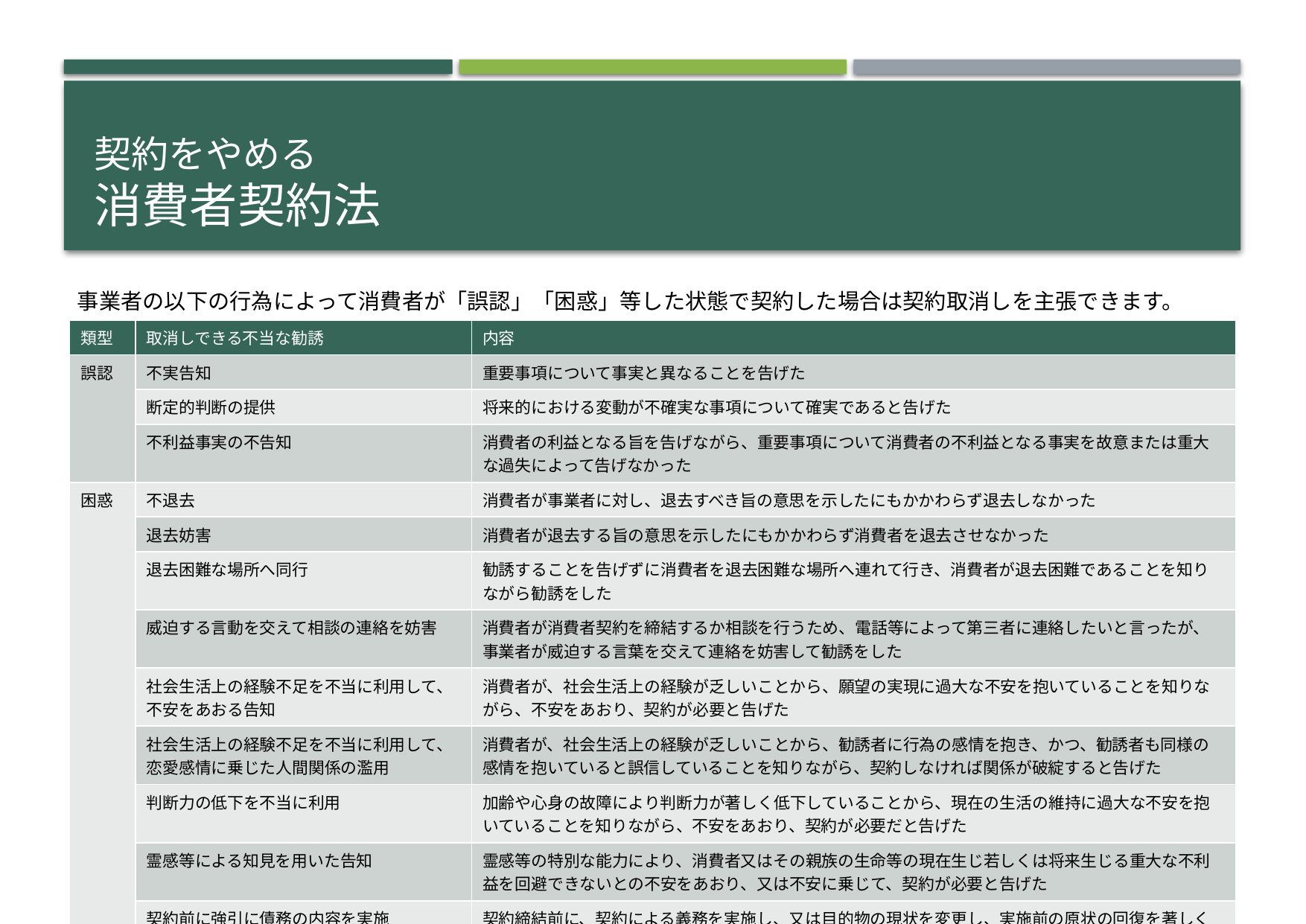

# 契約をやめる 消費者契約法
事業者の以下の行為によって消費者が「誤認」「困惑」等した状態で契約した場合は契約取消しを主張できます。
| 類型 | 取消しできる不当な勧誘 | 内容 |
| --- | --- | --- |
| 誤認 | 不実告知 | 重要事項について事実と異なることを告げた |
|  | 断定的判断の提供 | 将来的における変動が不確実な事項について確実であると告げた |
|  | 不利益事実の不告知 | 消費者の利益となる旨を告げながら、重要事項について消費者の不利益となる事実を故意または重大な過失によって告げなかった |
| 困惑 | 不退去 | 消費者が事業者に対し、退去すべき旨の意思を示したにもかかわらず退去しなかった |
|  | 退去妨害 | 消費者が退去する旨の意思を示したにもかかわらず消費者を退去させなかった |
|  | 退去困難な場所へ同行 | 勧誘することを告げずに消費者を退去困難な場所へ連れて行き、消費者が退去困難であることを知りながら勧誘をした |
|  | 威迫する言動を交えて相談の連絡を妨害 | 消費者が消費者契約を締結するか相談を行うため、電話等によって第三者に連絡したいと言ったが、事業者が威迫する言葉を交えて連絡を妨害して勧誘をした |
|  | 社会生活上の経験不足を不当に利用して、 不安をあおる告知 | 消費者が、社会生活上の経験が乏しいことから、願望の実現に過大な不安を抱いていることを知りながら、不安をあおり、契約が必要と告げた |
|  | 社会生活上の経験不足を不当に利用して、 恋愛感情に乗じた人間関係の濫用 | 消費者が、社会生活上の経験が乏しいことから、勧誘者に行為の感情を抱き、かつ、勧誘者も同様の感情を抱いていると誤信していることを知りながら、契約しなければ関係が破綻すると告げた |
|  | 判断力の低下を不当に利用 | 加齢や心身の故障により判断力が著しく低下していることから、現在の生活の維持に過大な不安を抱いていることを知りながら、不安をあおり、契約が必要だと告げた |
|  | 霊感等による知見を用いた告知 | 霊感等の特別な能力により、消費者又はその親族の生命等の現在生じ若しくは将来生じる重大な不利益を回避できないとの不安をあおり、又は不安に乗じて、契約が必要と告げた |
|  | 契約前に強引に債務の内容を実施 | 契約締結前に、契約による義務を実施し、又は目的物の現状を変更し、実施前の原状の回復を著しく困難にした 契約締結前に、契約締結を目指した事業活動を実施し、これにより生じた損失の補償を請求した |